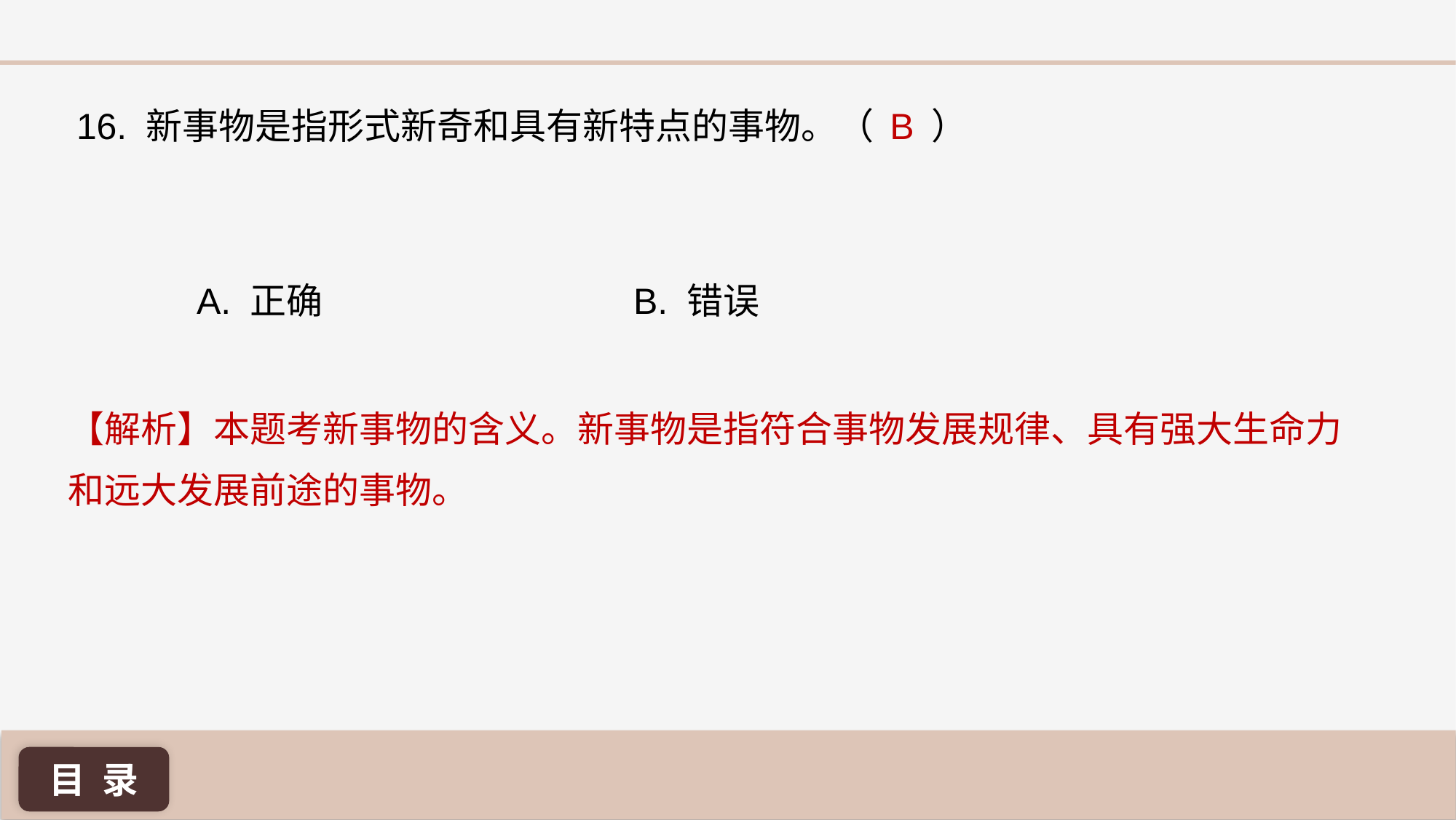

B
16. 新事物是指形式新奇和具有新特点的事物。（       ）
A. 正确 			B. 错误
【解析】本题考新事物的含义。新事物是指符合事物发展规律、具有强大生命力和远大发展前途的事物。